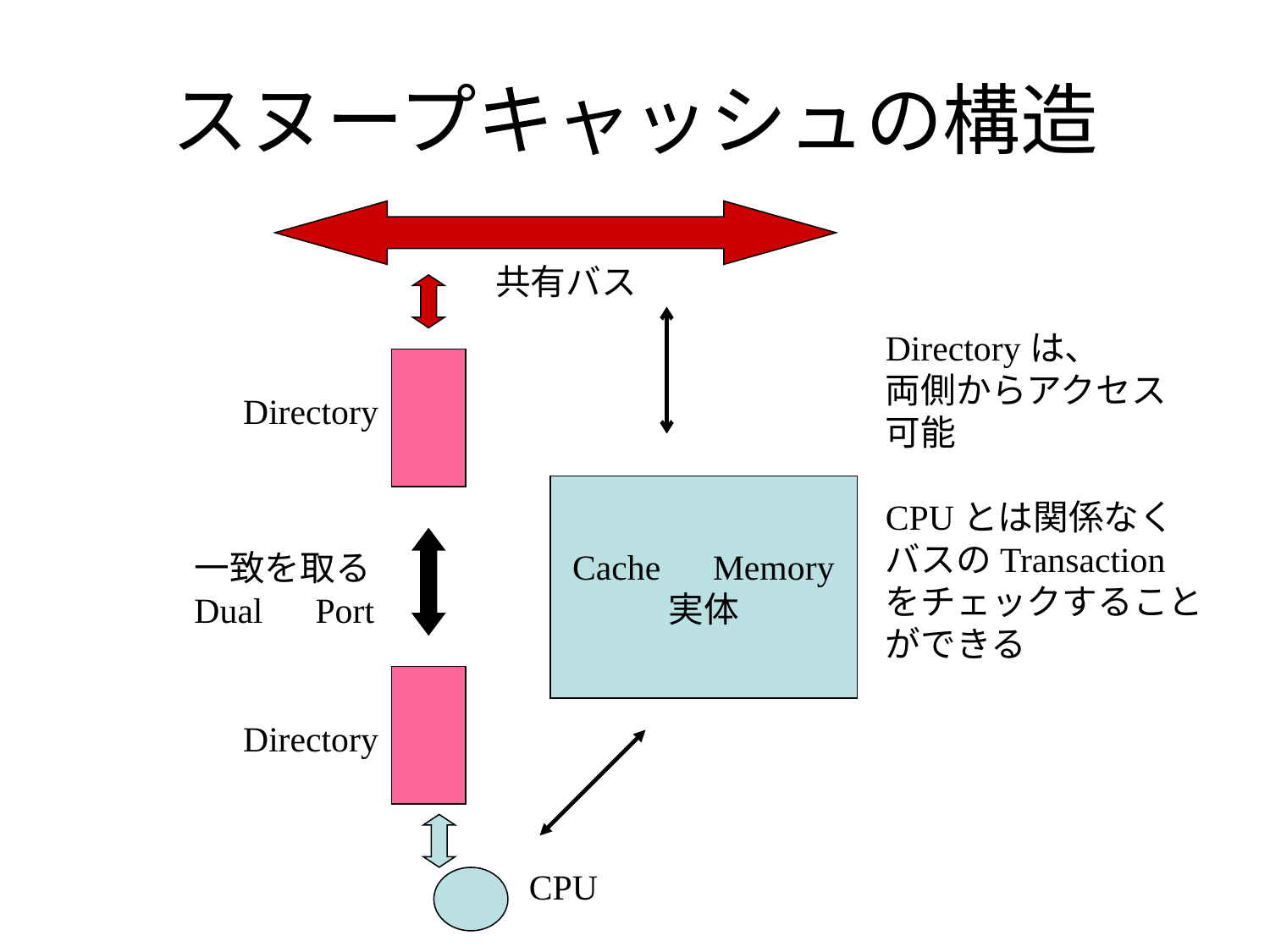

# スヌープキャッシュの構造

共有バス

Directoryは、
両側からアクセス
可能

CPUとは関係なく
バスのTransaction
をチェックすること
ができる

Directory
Cache　Memory
実体

一致を取る
Dual　Port

Directory

CPU